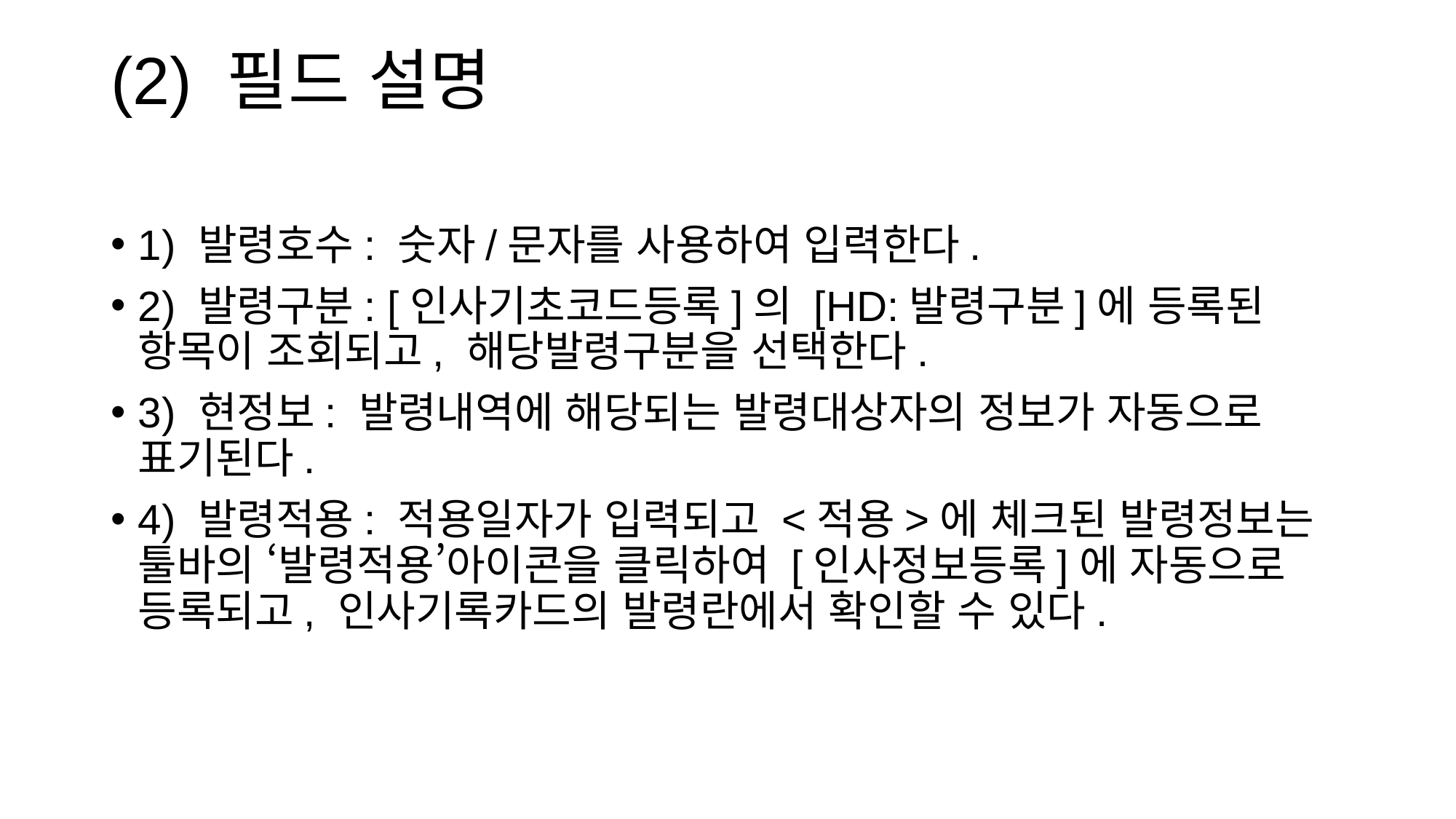

# (2) 필드 설명
1) 발령호수: 숫자/문자를 사용하여 입력한다.
2) 발령구분: [인사기초코드등록]의 [HD:발령구분]에 등록된 항목이 조회되고, 해당발령구분을 선택한다.
3) 현정보: 발령내역에 해당되는 발령대상자의 정보가 자동으로 표기된다.
4) 발령적용: 적용일자가 입력되고 <적용>에 체크된 발령정보는 툴바의 ‘발령적용’아이콘을 클릭하여 [인사정보등록]에 자동으로 등록되고, 인사기록카드의 발령란에서 확인할 수 있다.